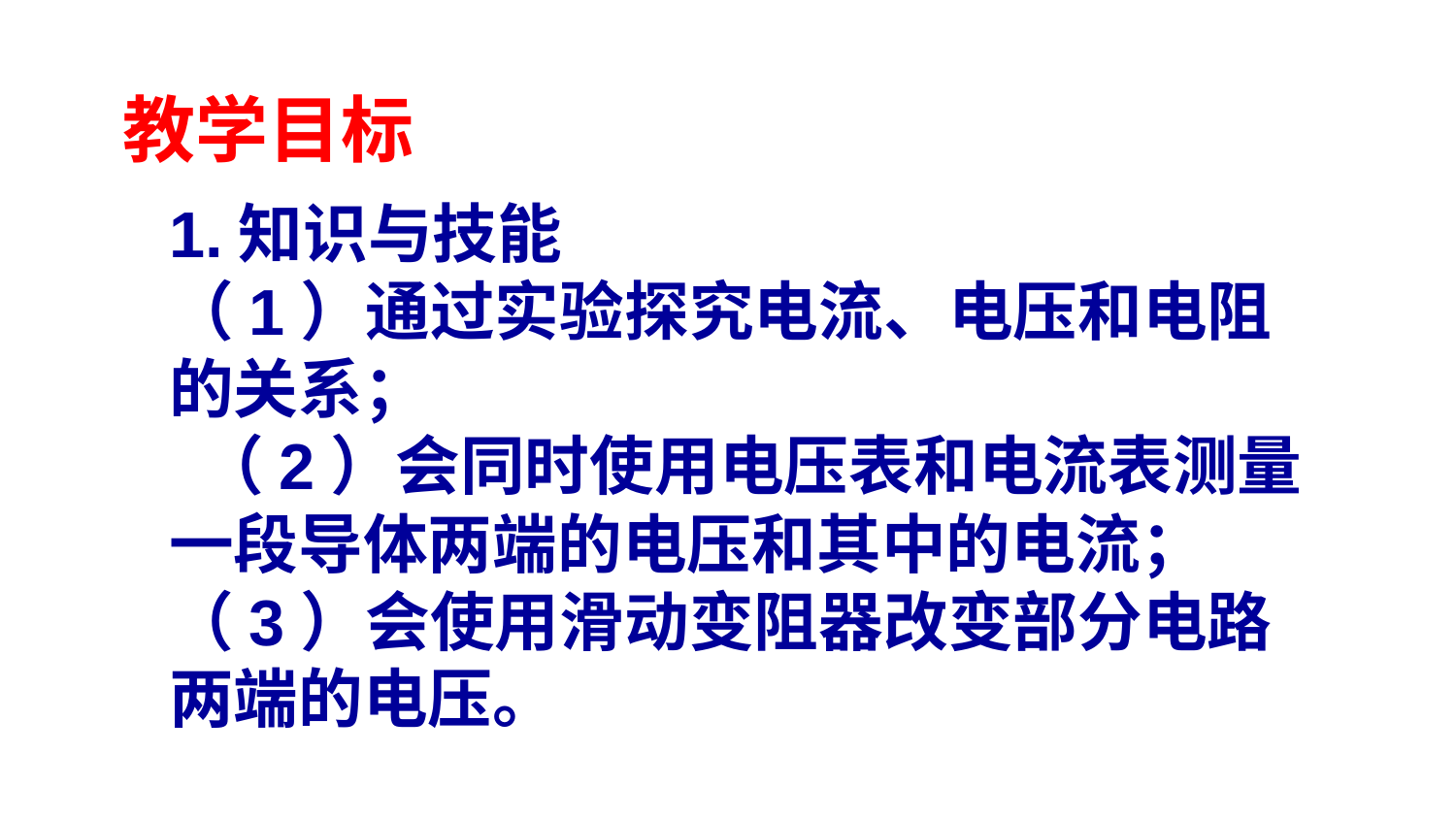

教学目标
1.知识与技能
（1）通过实验探究电流、电压和电阻的关系；
 （2）会同时使用电压表和电流表测量一段导体两端的电压和其中的电流；
（3）会使用滑动变阻器改变部分电路两端的电压。